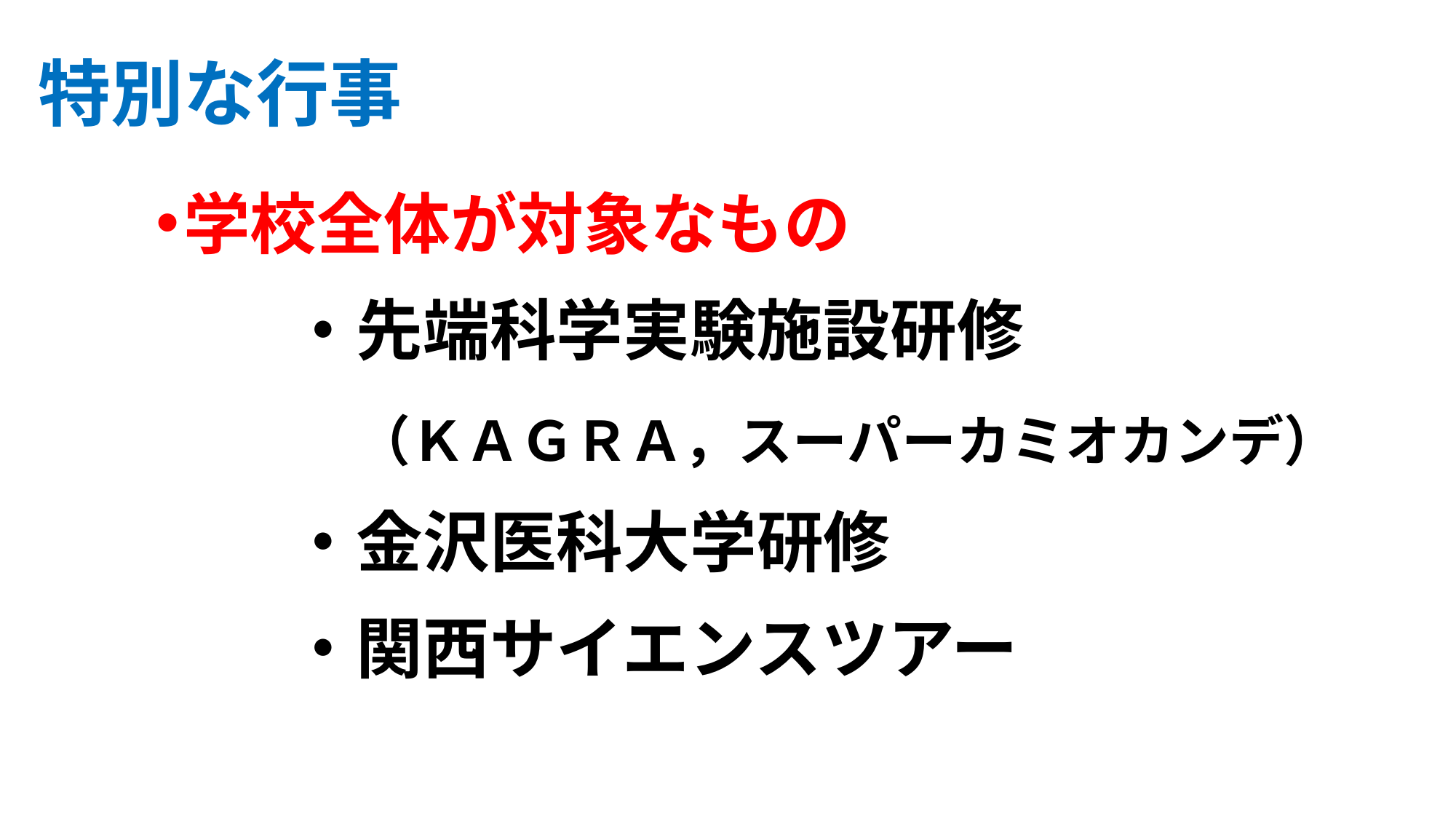

# 特別な行事
学校全体が対象なもの
　　・先端科学実験施設研修
　　　（ＫＡＧＲＡ，スーパーカミオカンデ）
　　・金沢医科大学研修
　　・関西サイエンスツアー